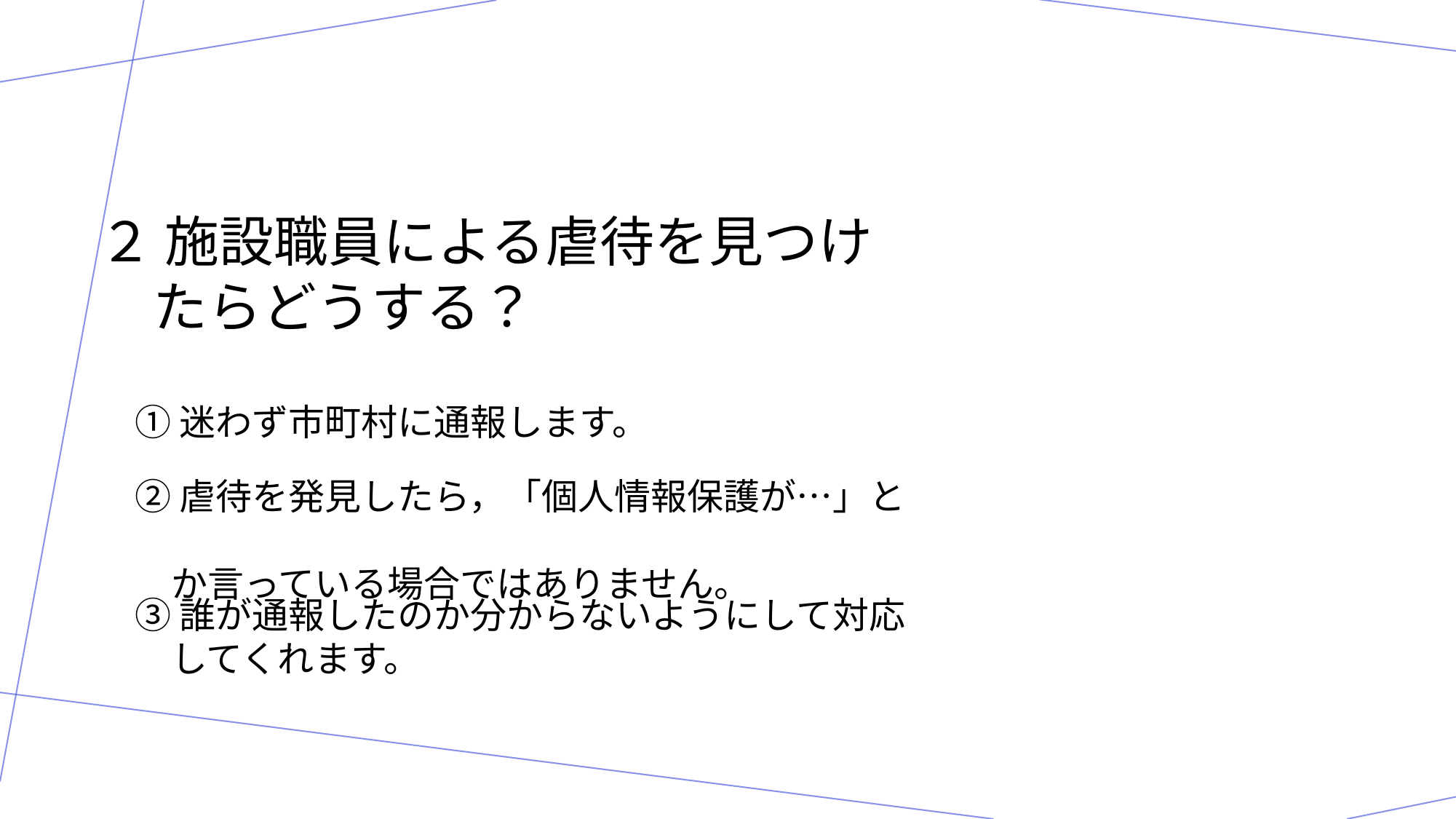

２ 施設職員による虐待を見つけ
　たらどうする？
　➀ 迷わず市町村に通報します。
　② 虐待を発見したら，「個人情報保護が…」と
　　か言っている場合ではありません。
　③ 誰が通報したのか分からないようにして対応
　　してくれます。